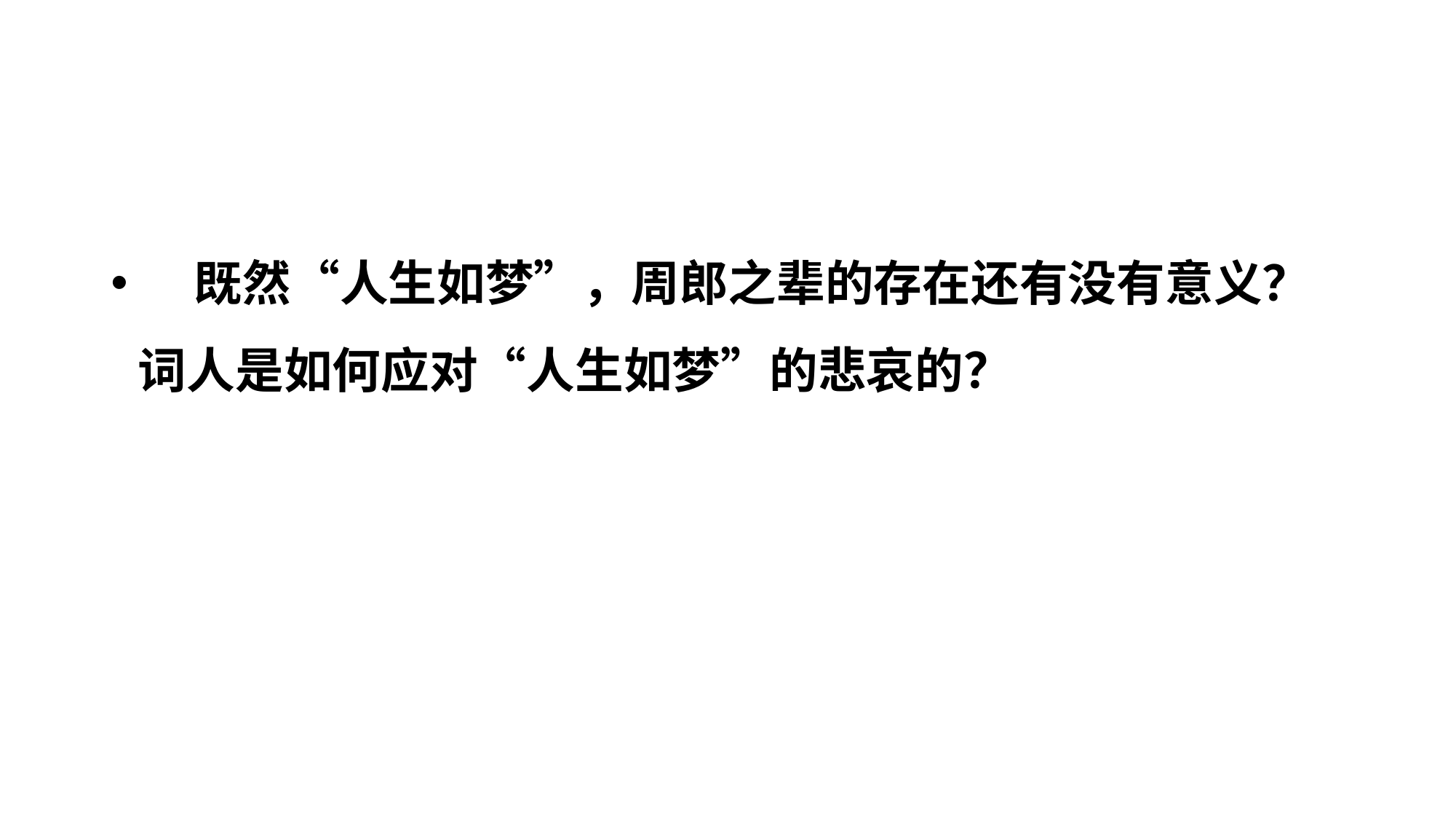

既然“人生如梦”，周郎之辈的存在还有没有意义？词人是如何应对“人生如梦”的悲哀的？